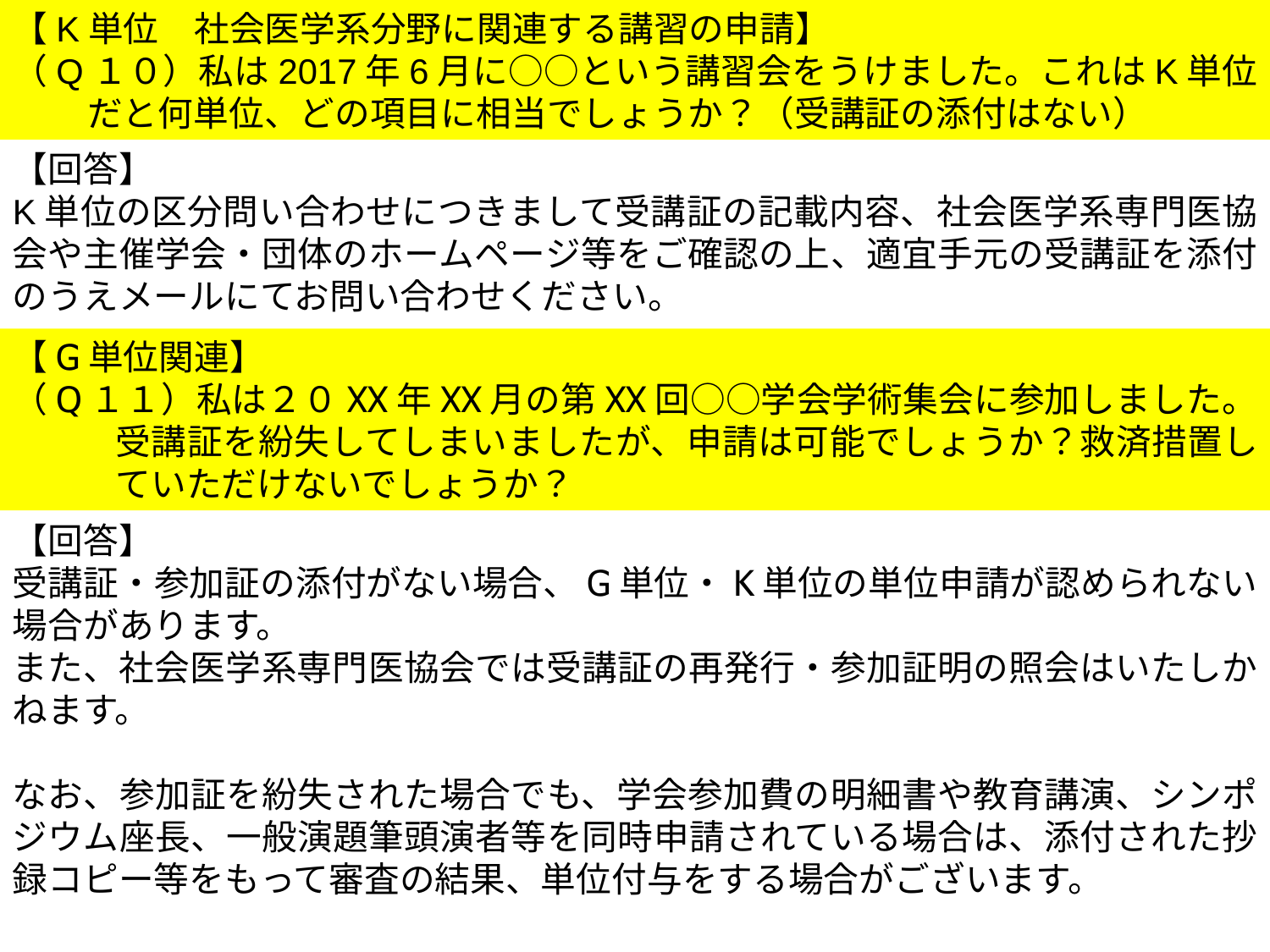

【K単位　社会医学系分野に関連する講習の申請】
（Q１０）私は2017年6月に○○という講習会をうけました。これはK単位だと何単位、どの項目に相当でしょうか？（受講証の添付はない）
【回答】
K単位の区分問い合わせにつきまして受講証の記載内容、社会医学系専門医協会や主催学会・団体のホームページ等をご確認の上、適宜手元の受講証を添付のうえメールにてお問い合わせください。
【G単位関連】
（Q１１）私は２０XX年XX月の第XX回○○学会学術集会に参加しました。受講証を紛失してしまいましたが、申請は可能でしょうか？救済措置していただけないでしょうか？
【回答】
受講証・参加証の添付がない場合、G単位・K単位の単位申請が認められない場合があります。
また、社会医学系専門医協会では受講証の再発行・参加証明の照会はいたしかねます。

なお、参加証を紛失された場合でも、学会参加費の明細書や教育講演、シンポジウム座長、一般演題筆頭演者等を同時申請されている場合は、添付された抄録コピー等をもって審査の結果、単位付与をする場合がございます。